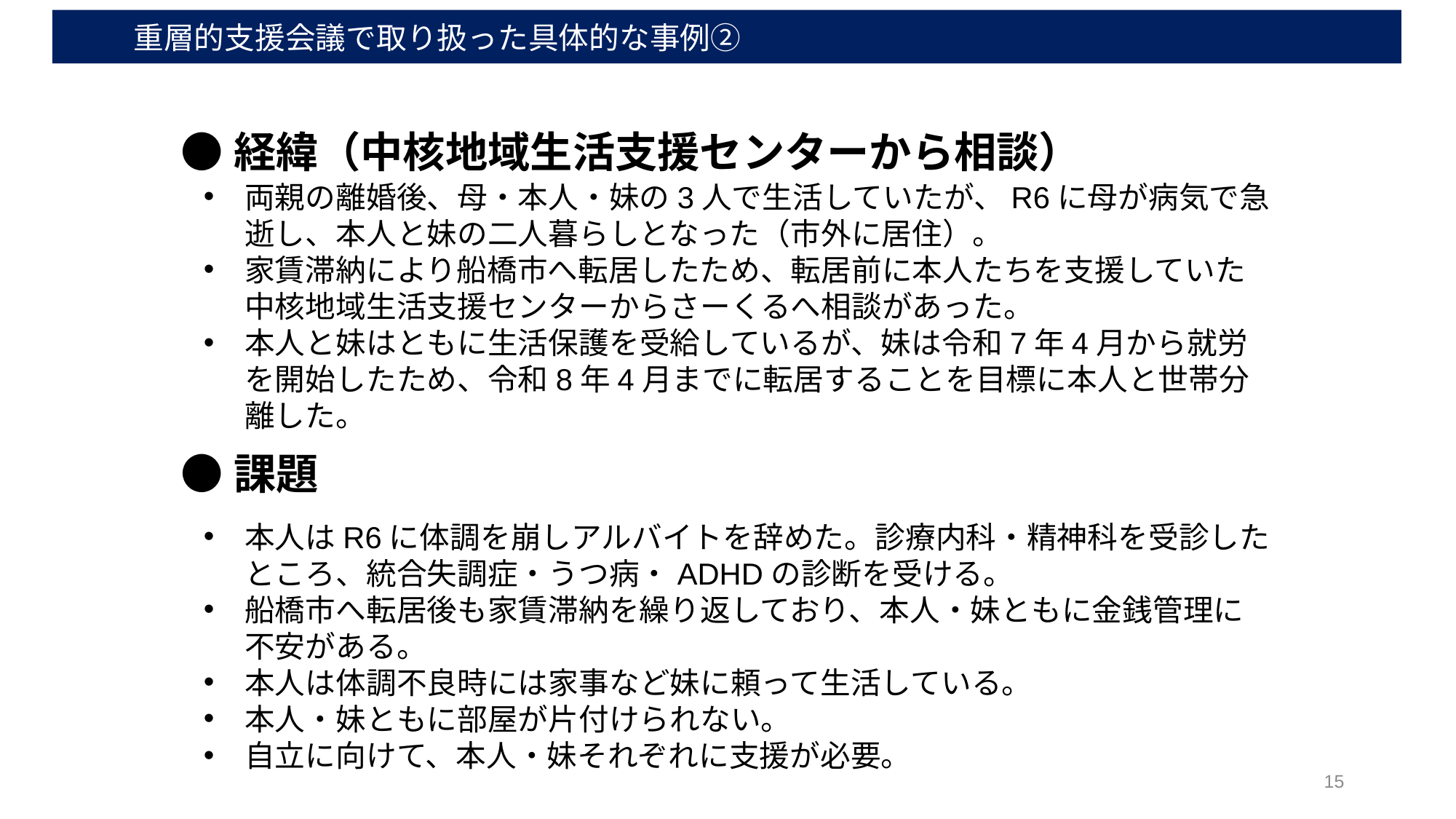

重層的支援会議で取り扱った具体的な事例②
●経緯（中核地域生活支援センターから相談）
両親の離婚後、母・本人・妹の3人で生活していたが、R6に母が病気で急逝し、本人と妹の二人暮らしとなった（市外に居住）。
家賃滞納により船橋市へ転居したため、転居前に本人たちを支援していた中核地域生活支援センターからさーくるへ相談があった。
本人と妹はともに生活保護を受給しているが、妹は令和7年4月から就労を開始したため、令和8年4月までに転居することを目標に本人と世帯分離した。
●課題
本人はR6に体調を崩しアルバイトを辞めた。診療内科・精神科を受診したところ、統合失調症・うつ病・ADHDの診断を受ける。
船橋市へ転居後も家賃滞納を繰り返しており、本人・妹ともに金銭管理に不安がある。
本人は体調不良時には家事など妹に頼って生活している。
本人・妹ともに部屋が片付けられない。
自立に向けて、本人・妹それぞれに支援が必要。
15